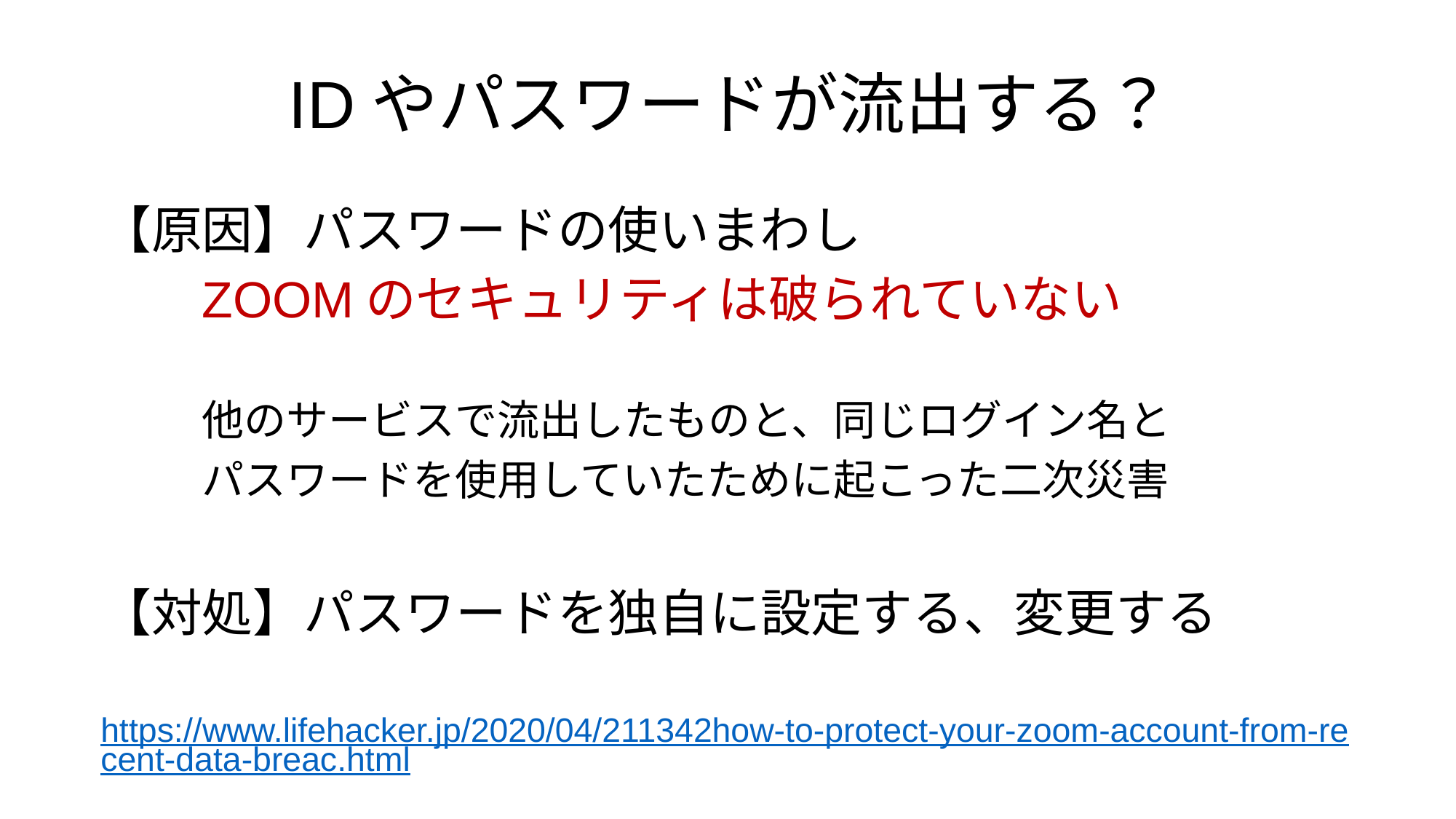

# IDやパスワードが流出する？
【原因】パスワードの使いまわし
		ZOOMのセキュリティは破られていない

		他のサービスで流出したものと、同じログイン名と
		パスワードを使用していたために起こった二次災害

【対処】パスワードを独自に設定する、変更する

https://www.lifehacker.jp/2020/04/211342how-to-protect-your-zoom-account-from-recent-data-breac.html